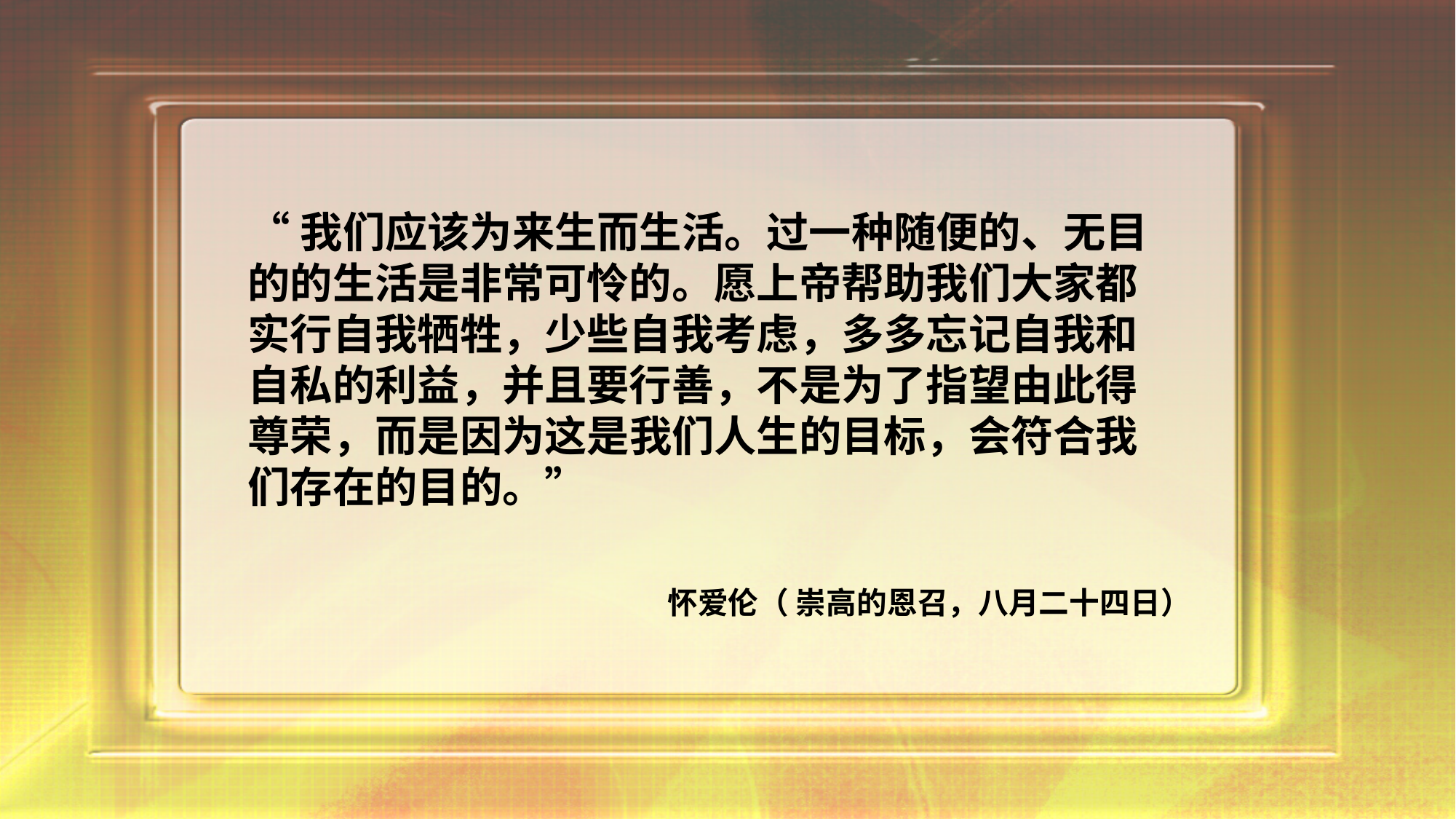

“我们应该为来生而生活。过一种随便的、无目的的生活是非常可怜的。愿上帝帮助我们大家都实行自我牺牲，少些自我考虑，多多忘记自我和自私的利益，并且要行善，不是为了指望由此得尊荣，而是因为这是我们人生的目标，会符合我们存在的目的。”
怀爱伦（ 崇高的恩召，八月二十四日）